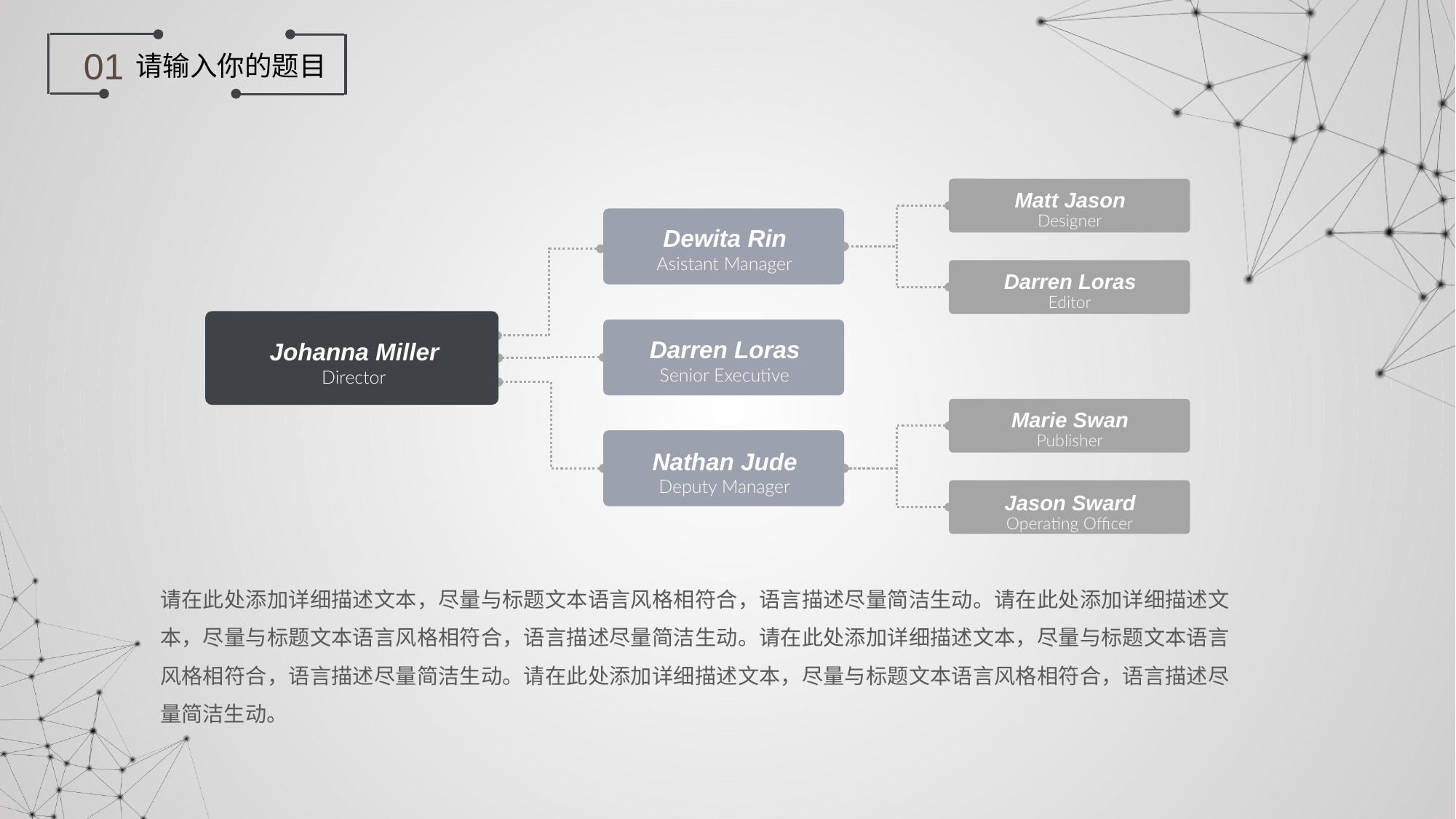

Matt Jason
Designer

Dewita Rin
Asistant Manager

Darren Loras
Editor

Johanna Miller
Director
Darren Loras
Senior Executive

Marie Swan
Publisher

Nathan Jude
Deputy Manager

Jason Sward
Operating Officer

请在此处添加详细描述文本，尽量与标题文本语言风格相符合，语言描述尽量简洁生动。请在此处添加详细描述文本，尽量与标题文本语言风格相符合，语言描述尽量简洁生动。请在此处添加详细描述文本，尽量与标题文本语言风格相符合，语言描述尽量简洁生动。请在此处添加详细描述文本，尽量与标题文本语言风格相符合，语言描述尽量简洁生动。